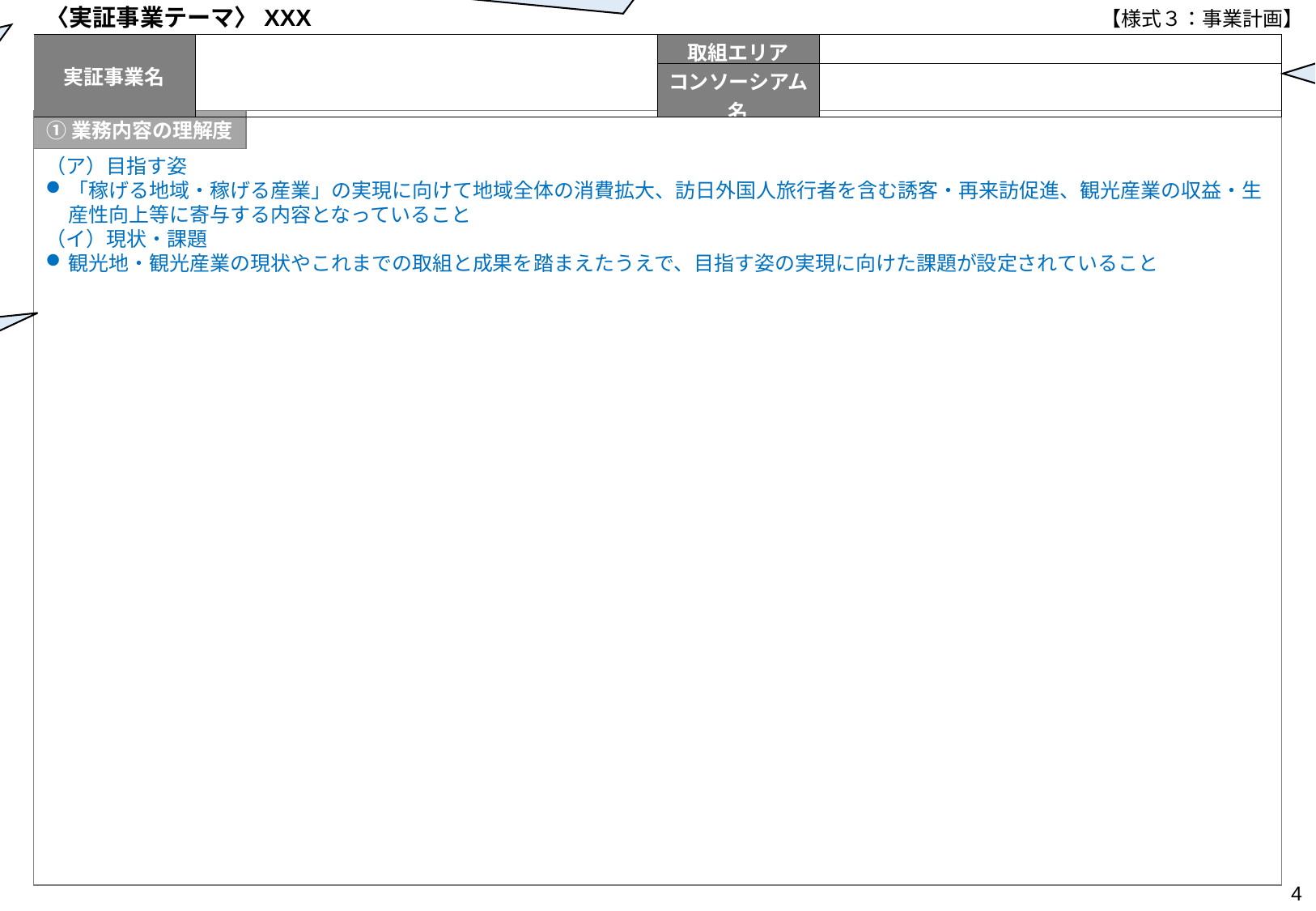

【様式３：事業計画】
選択した実証事業テーマとその番号を記入してください。
①-1. 観光地を中心とした地域活性化の好循環モデル
①-2. 観光産業を中心とした地域活性化の好循環モデル
②	生成AI活用モデル
③	オープンデータ推進モデル
様式３：事業計画
注：青字の審査項目及び水色のコメントは、提出時に削除してください。
事業名・取組エリア・コンソーシアム名を記入してください
〈実証事業テーマ〉XXX
| 実証事業名 |  | 取組エリア |  |
| --- | --- | --- | --- |
|  |  | コンソーシアム名 |  |
①業務内容の理解度
（ア）目指す姿
「稼げる地域・稼げる産業」の実現に向けて地域全体の消費拡大、訪日外国人旅行者を含む誘客・再来訪促進、観光産業の収益・生産性向上等に寄与する内容となっていること
（イ）現状・課題
観光地・観光産業の現状やこれまでの取組と成果を踏まえたうえで、目指す姿の実現に向けた課題が設定されていること
事業計画の記載にあたっては、別紙に示されている審査項目を踏まえて記載してください。
4